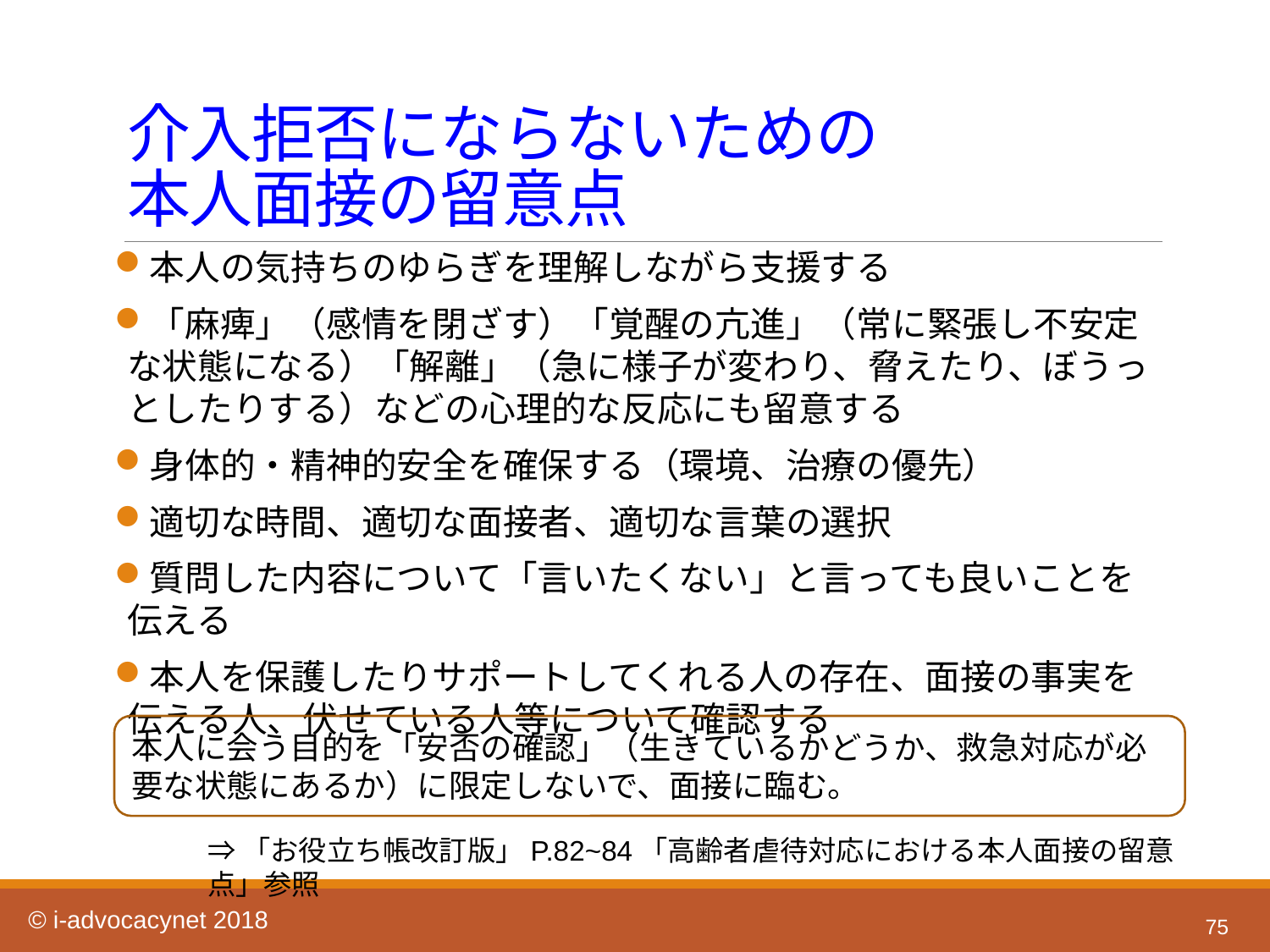

# 介入拒否にならないための 本人面接の留意点
本人の気持ちのゆらぎを理解しながら支援する
「麻痺」（感情を閉ざす）「覚醒の亢進」（常に緊張し不安定な状態になる）「解離」（急に様子が変わり、脅えたり、ぼうっとしたりする）などの心理的な反応にも留意する
身体的・精神的安全を確保する（環境、治療の優先）
適切な時間、適切な面接者、適切な言葉の選択
質問した内容について「言いたくない」と言っても良いことを伝える
本人を保護したりサポートしてくれる人の存在、面接の事実を伝える人、伏せている人等について確認する

本人に会う目的を「安否の確認」（生きているかどうか、救急対応が必要な状態にあるか）に限定しないで、面接に臨む。
⇒「お役立ち帳改訂版」P.82~84「高齢者虐待対応における本人面接の留意点」参照
75